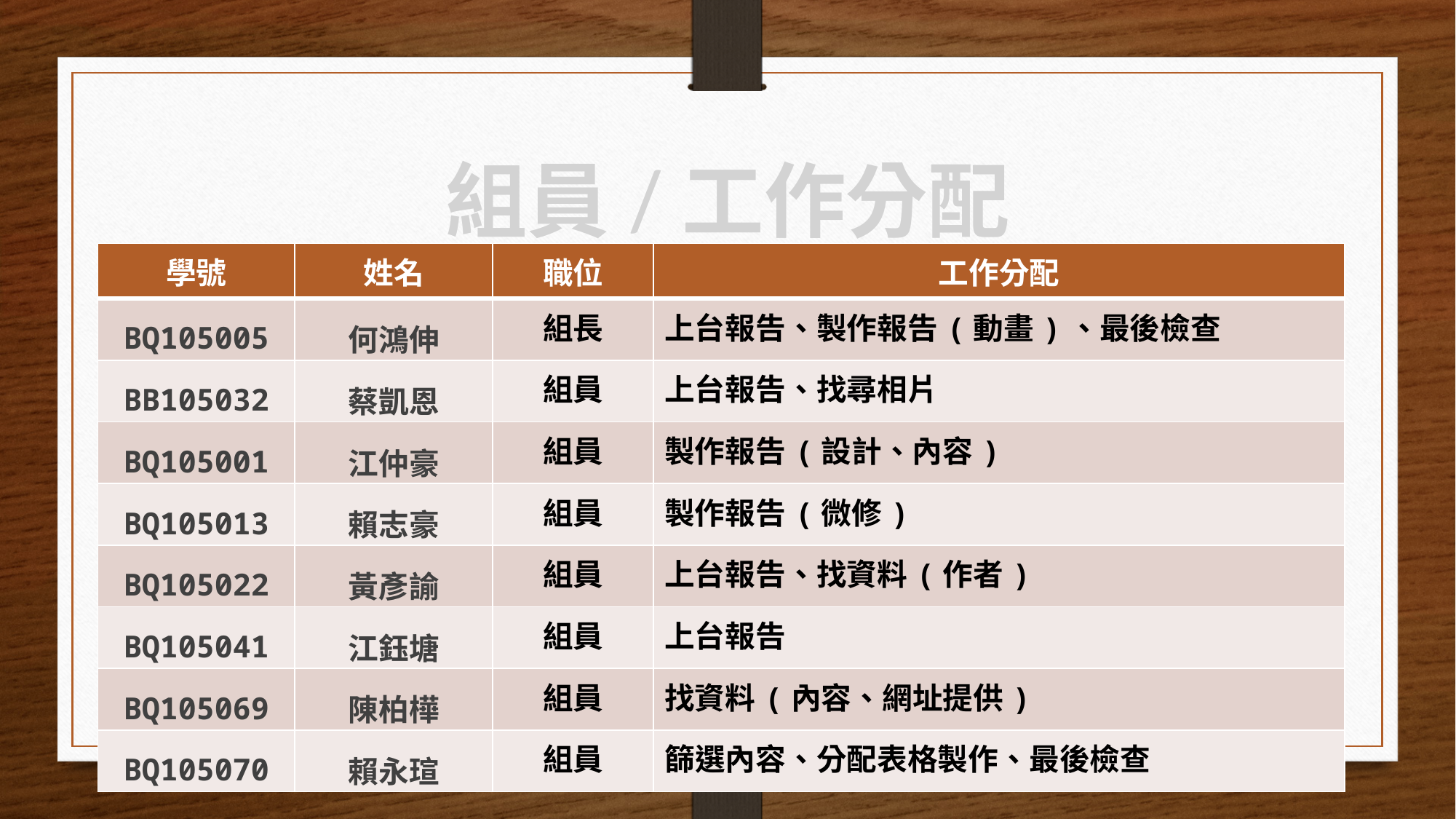

組員/工作分配
| 學號 | 姓名 | 職位 | 工作分配 |
| --- | --- | --- | --- |
| BQ105005 | 何鴻伸 | 組長 | 上台報告、製作報告(動畫)、最後檢查 |
| BB105032 | 蔡凱恩 | 組員 | 上台報告、找尋相片 |
| BQ105001 | 江仲豪 | 組員 | 製作報告(設計、內容) |
| BQ105013 | 賴志豪 | 組員 | 製作報告(微修) |
| BQ105022 | 黃彥諭 | 組員 | 上台報告、找資料(作者) |
| BQ105041 | 江鈺塘 | 組員 | 上台報告 |
| BQ105069 | 陳柏樺 | 組員 | 找資料(內容、網址提供) |
| BQ105070 | 賴永瑄 | 組員 | 篩選內容、分配表格製作、最後檢查 |